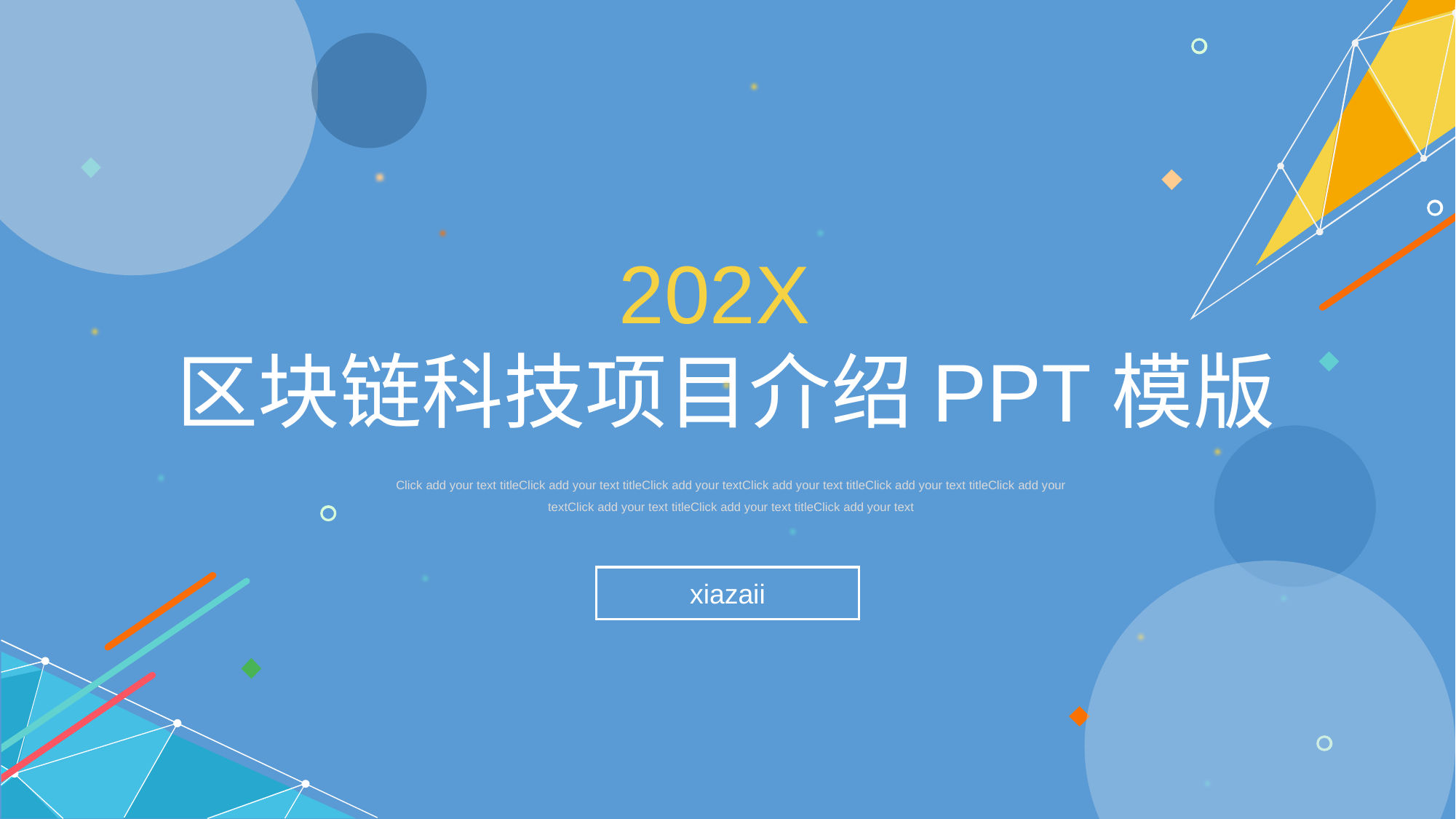

202X
区块链科技项目介绍PPT模版

Click add your text titleClick add your text titleClick add your textClick add your text titleClick add your text titleClick add your textClick add your text titleClick add your text titleClick add your text

xiazaii